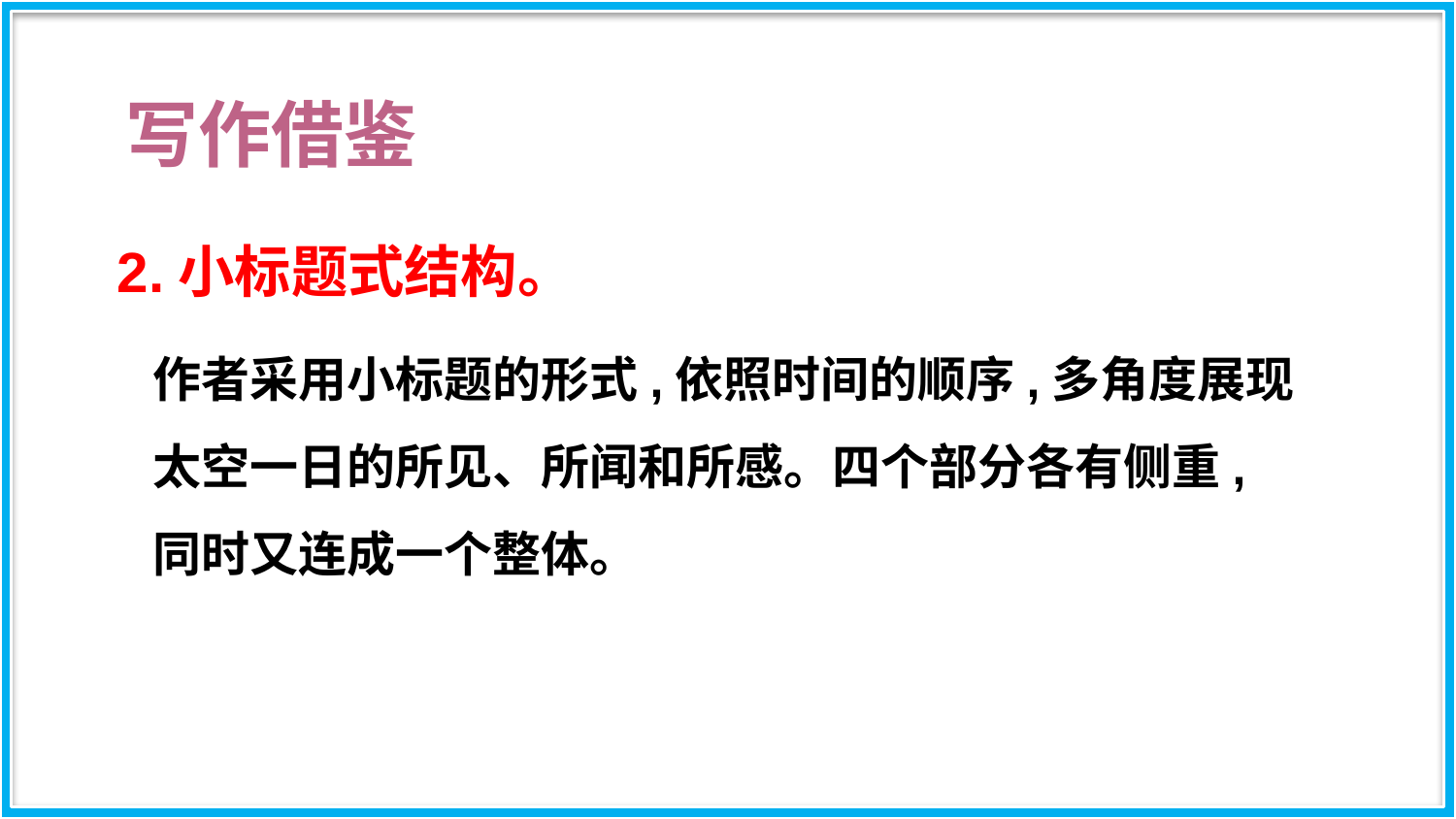

写作借鉴
2.小标题式结构。
作者采用小标题的形式,依照时间的顺序,多角度展现太空一日的所见、所闻和所感。四个部分各有侧重,同时又连成一个整体。